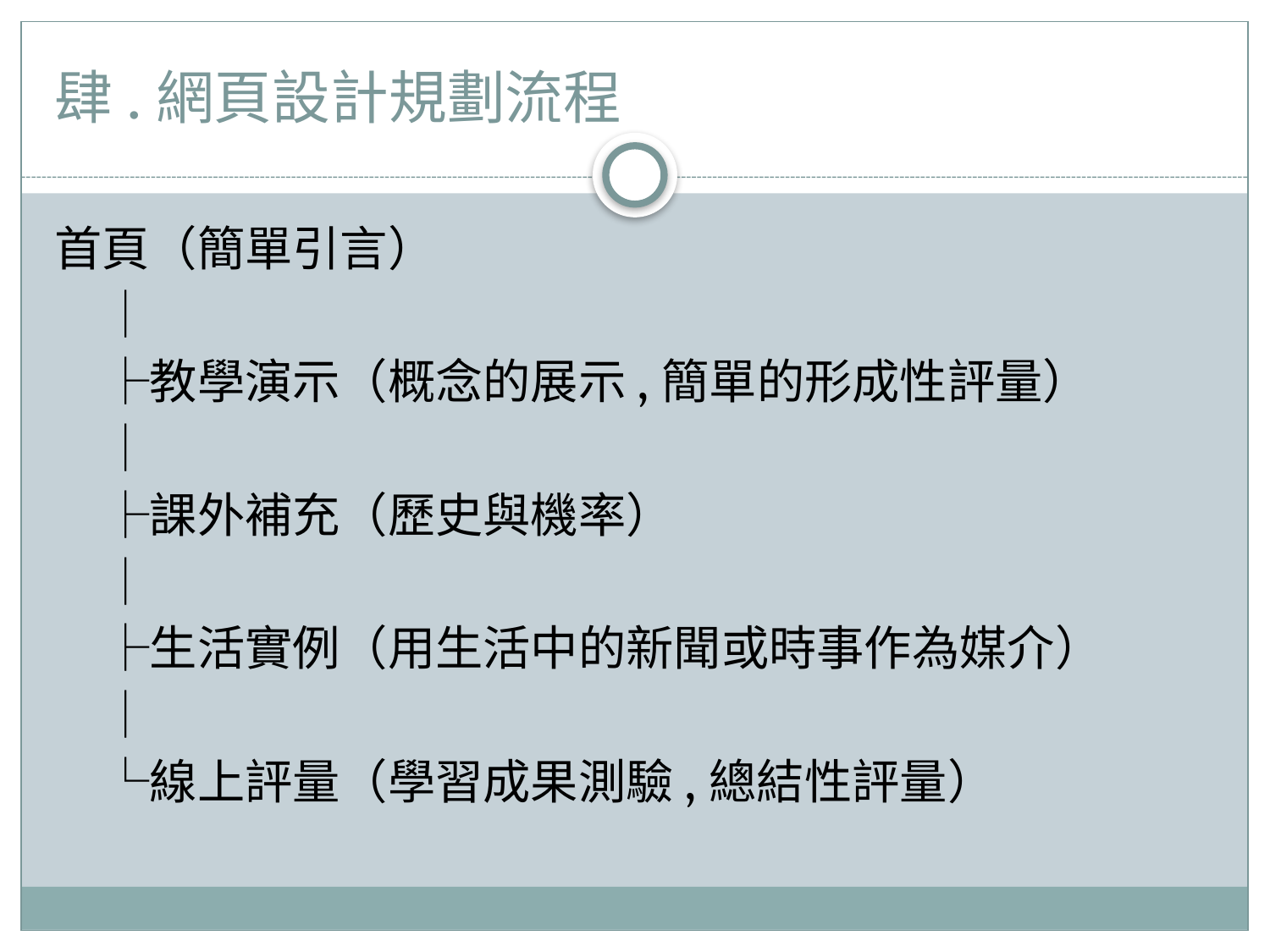

# 肆.網頁設計規劃流程
首頁（簡單引言）
　│
　├教學演示（概念的展示,簡單的形成性評量）
　│
　├課外補充（歷史與機率）
　│
　├生活實例（用生活中的新聞或時事作為媒介）
　│
　└線上評量（學習成果測驗,總結性評量）